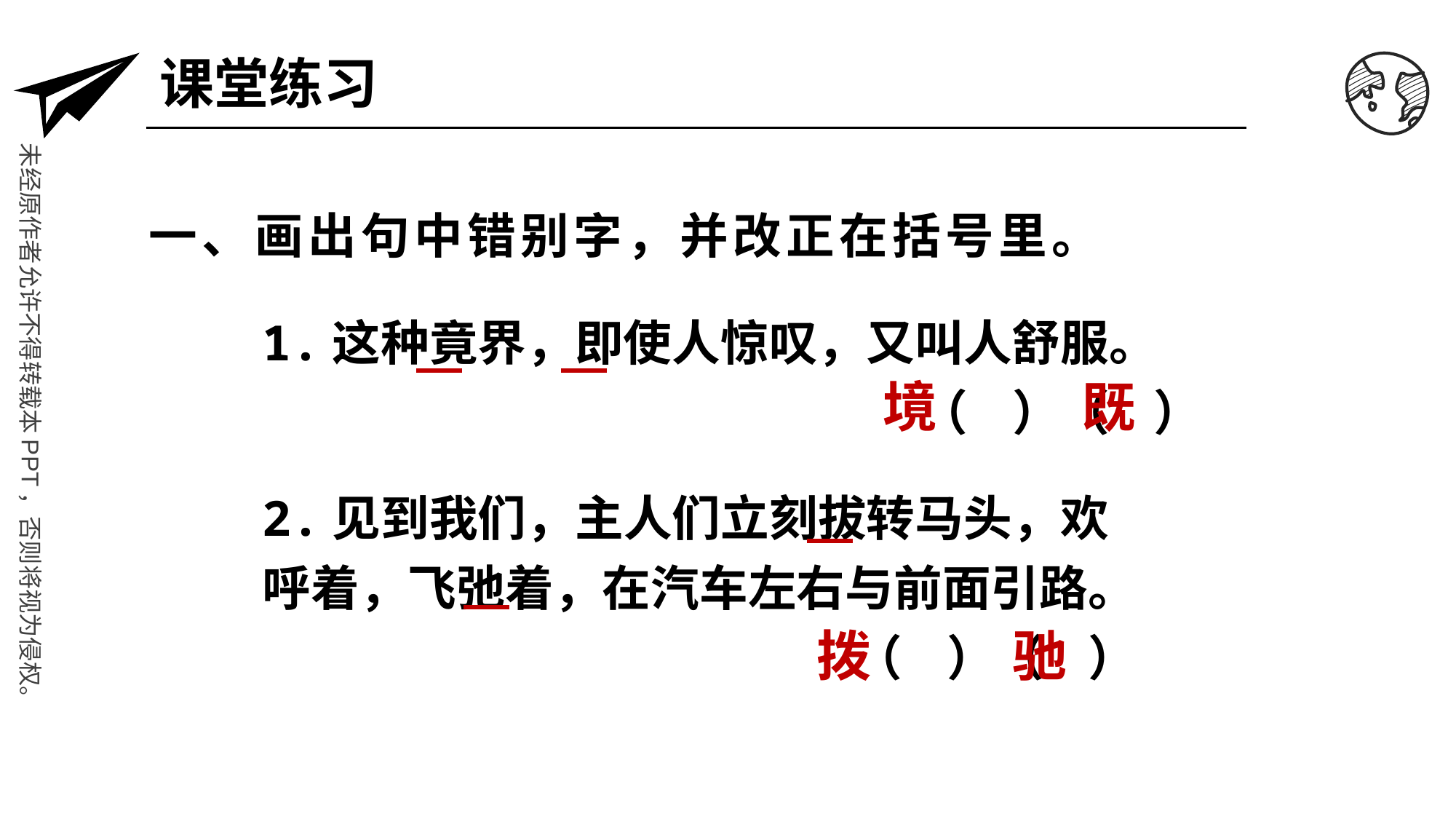

课堂练习
一、画出句中错别字，并改正在括号里。
1.这种竟界，即使人惊叹，又叫人舒服。
（    ）（    ）
境
既
2.见到我们，主人们立刻拔转马头，欢呼着，飞弛着，在汽车左右与前面引路。
（    ）（    ）
拨
驰